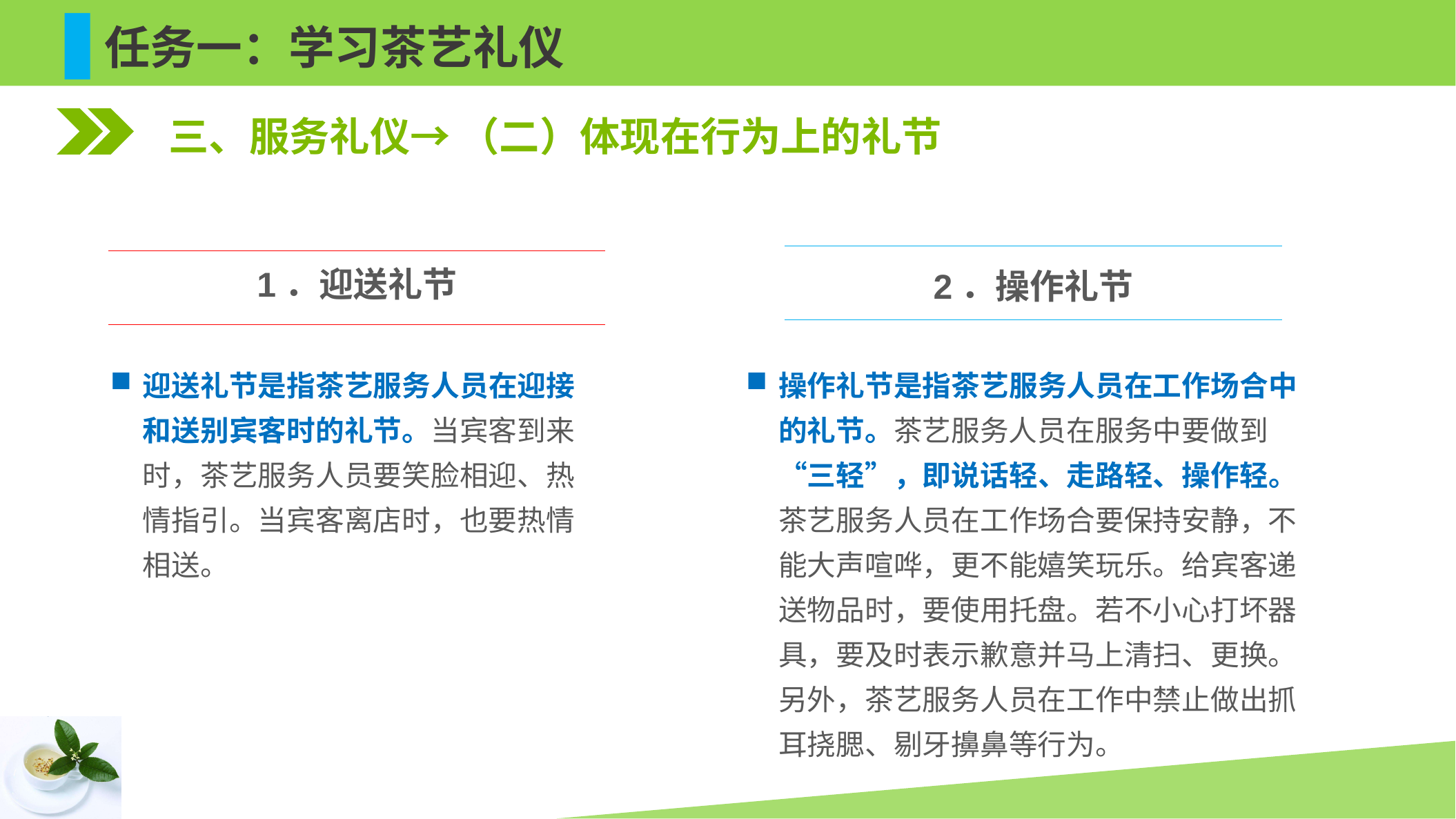

任务一：学习茶艺礼仪
三、服务礼仪→ （二）体现在行为上的礼节

1．迎送礼节
2．操作礼节
迎送礼节是指茶艺服务人员在迎接和送别宾客时的礼节。当宾客到来时，茶艺服务人员要笑脸相迎、热情指引。当宾客离店时，也要热情相送。
操作礼节是指茶艺服务人员在工作场合中的礼节。茶艺服务人员在服务中要做到“三轻”，即说话轻、走路轻、操作轻。茶艺服务人员在工作场合要保持安静，不能大声喧哗，更不能嬉笑玩乐。给宾客递送物品时，要使用托盘。若不小心打坏器具，要及时表示歉意并马上清扫、更换。另外，茶艺服务人员在工作中禁止做出抓耳挠腮、剔牙擤鼻等行为。